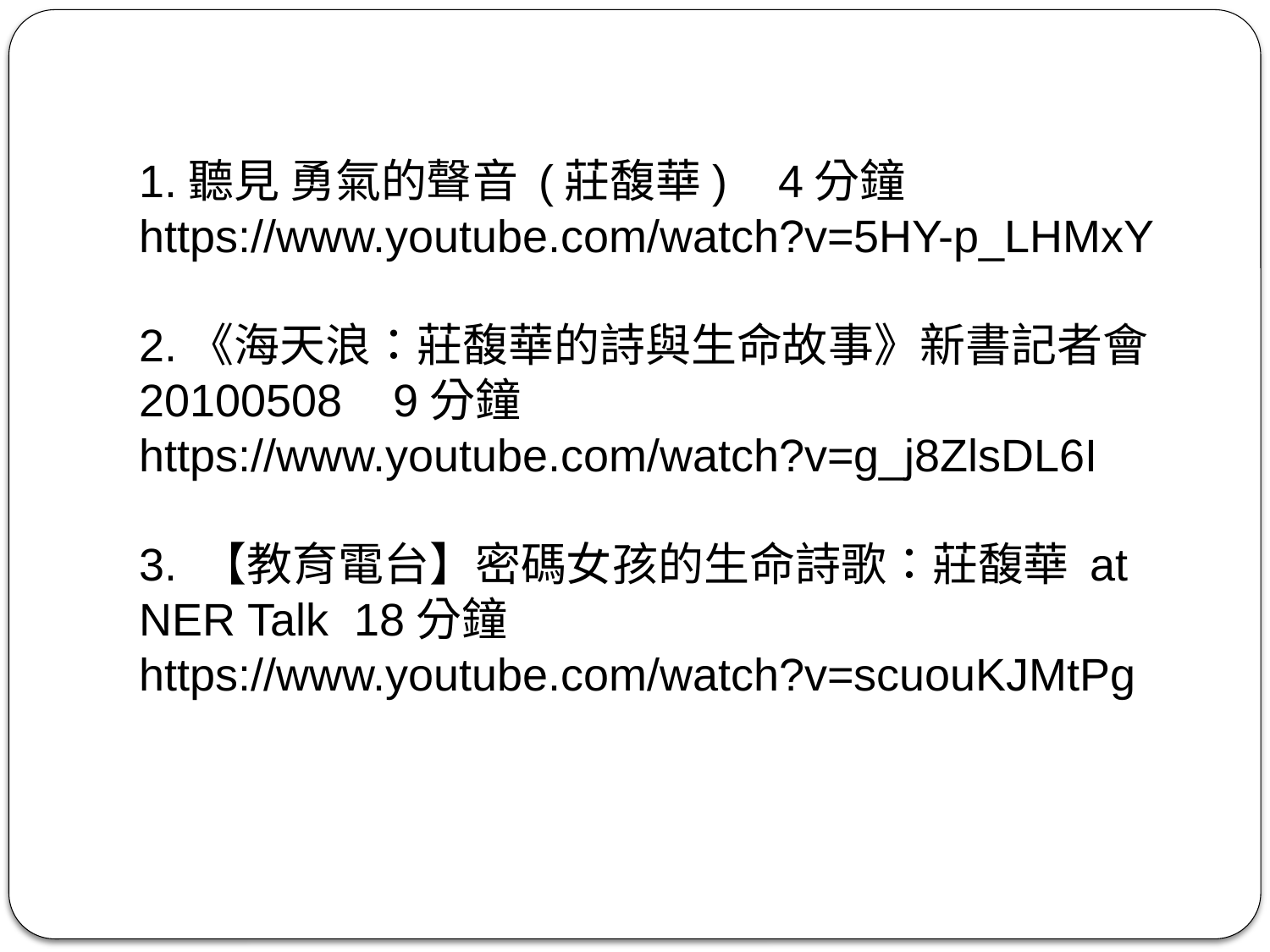

# 1.聽見 勇氣的聲音 (莊馥華)    4分鐘 https://www.youtube.com/watch?v=5HY-p_LHMxY 2.《海天浪：莊馥華的詩與生命故事》新書記者會20100508    9分鐘 https://www.youtube.com/watch?v=g_j8ZlsDL6I 3. 【教育電台】密碼女孩的生命詩歌：莊馥華 at NER Talk  18分鐘 https://www.youtube.com/watch?v=scuouKJMtPg